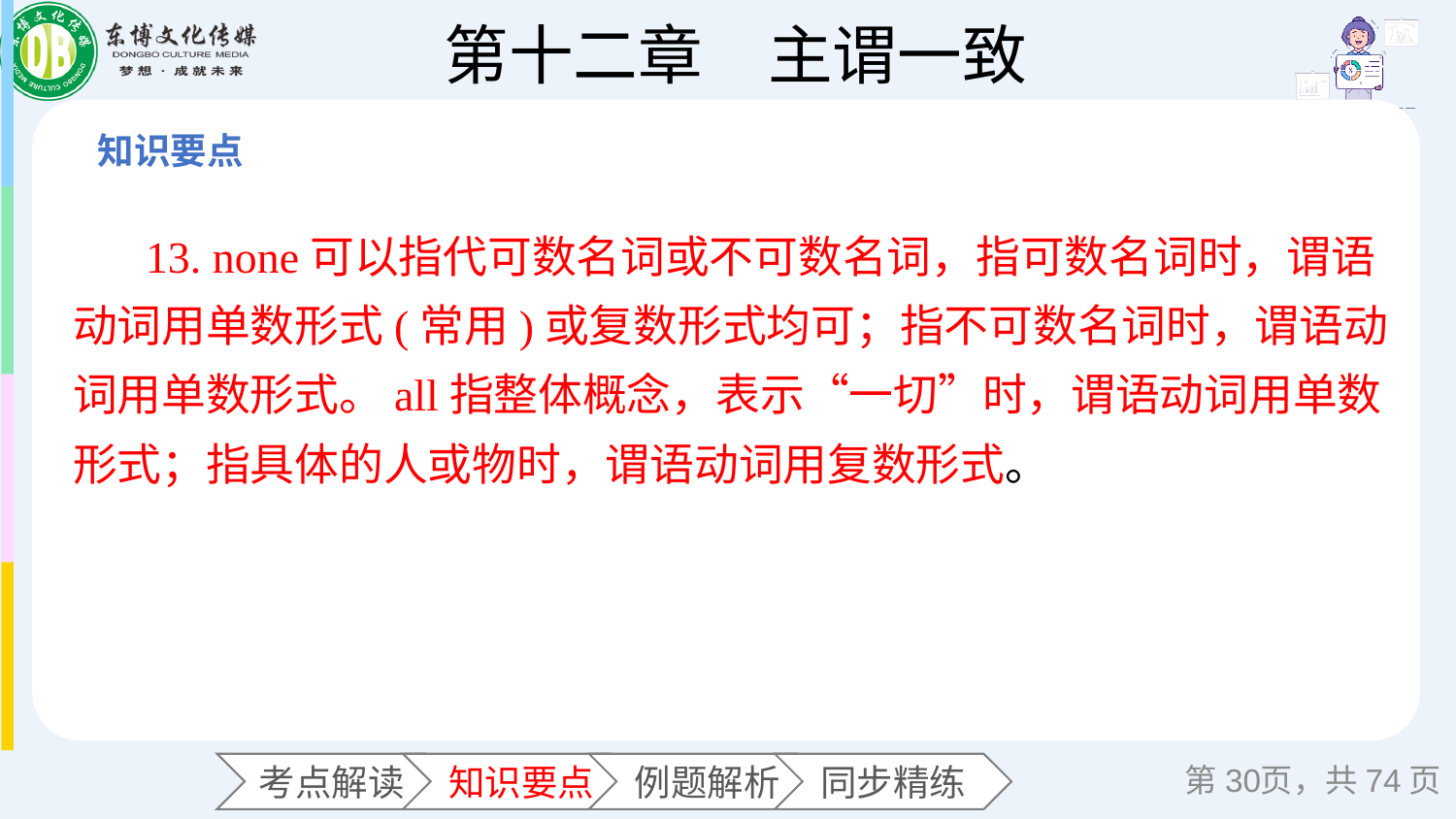

13. none可以指代可数名词或不可数名词，指可数名词时，谓语动词用单数形式(常用)或复数形式均可；指不可数名词时，谓语动词用单数形式。all指整体概念，表示“一切”时，谓语动词用单数形式；指具体的人或物时，谓语动词用复数形式。
第30页，共74页